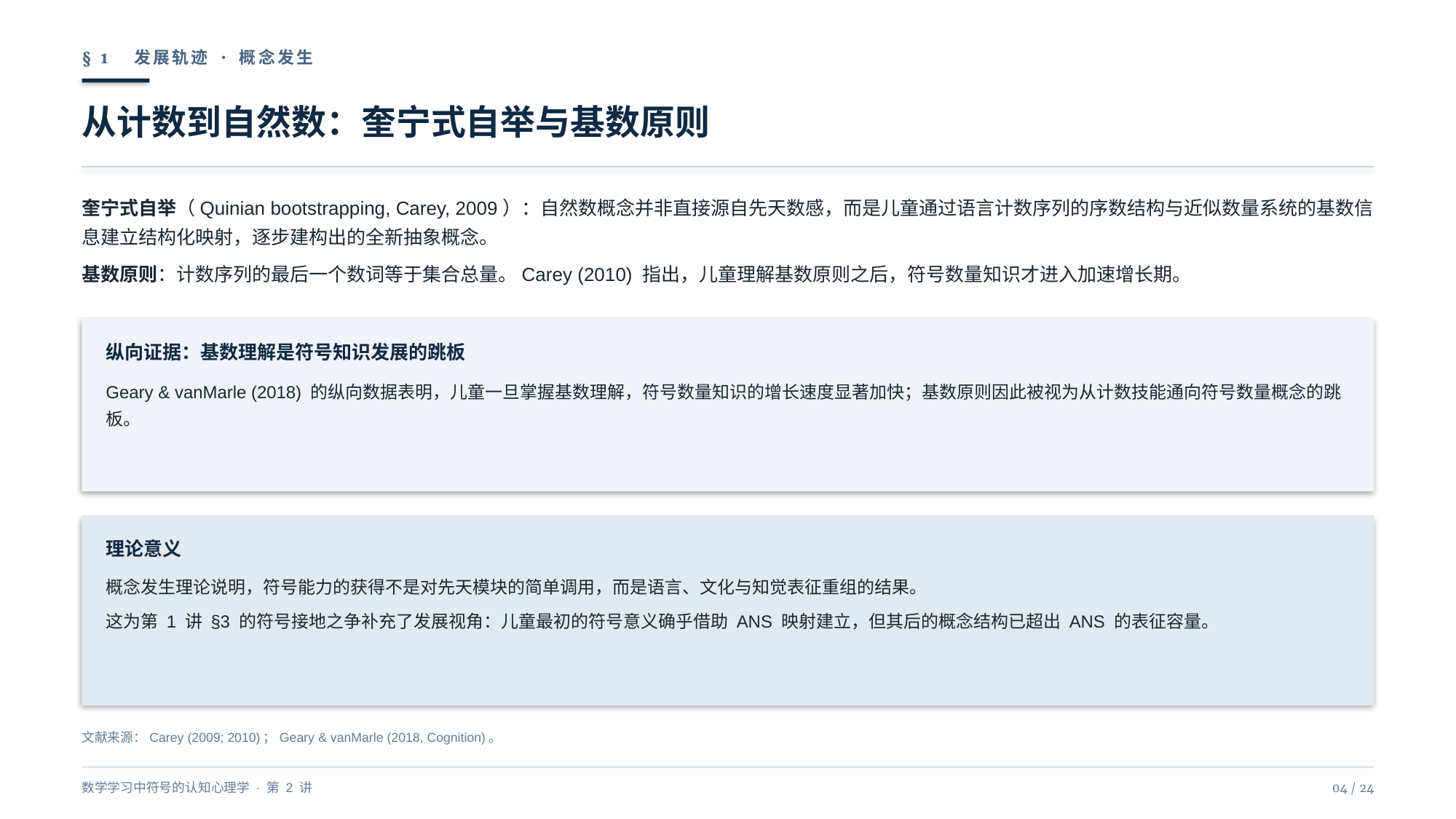

§ 1　发展轨迹 · 概念发生

从计数到自然数：奎宁式自举与基数原则

奎宁式自举（Quinian bootstrapping, Carey, 2009）：自然数概念并非直接源自先天数感，而是儿童通过语言计数序列的序数结构与近似数量系统的基数信息建立结构化映射，逐步建构出的全新抽象概念。
基数原则：计数序列的最后一个数词等于集合总量。Carey (2010) 指出，儿童理解基数原则之后，符号数量知识才进入加速增长期。

纵向证据：基数理解是符号知识发展的跳板
Geary & vanMarle (2018) 的纵向数据表明，儿童一旦掌握基数理解，符号数量知识的增长速度显著加快；基数原则因此被视为从计数技能通向符号数量概念的跳板。

理论意义
概念发生理论说明，符号能力的获得不是对先天模块的简单调用，而是语言、文化与知觉表征重组的结果。
这为第 1 讲 §3 的符号接地之争补充了发展视角：儿童最初的符号意义确乎借助 ANS 映射建立，但其后的概念结构已超出 ANS 的表征容量。
文献来源：Carey (2009; 2010)；Geary & vanMarle (2018, Cognition)。

数学学习中符号的认知心理学 · 第 2 讲
04 / 24